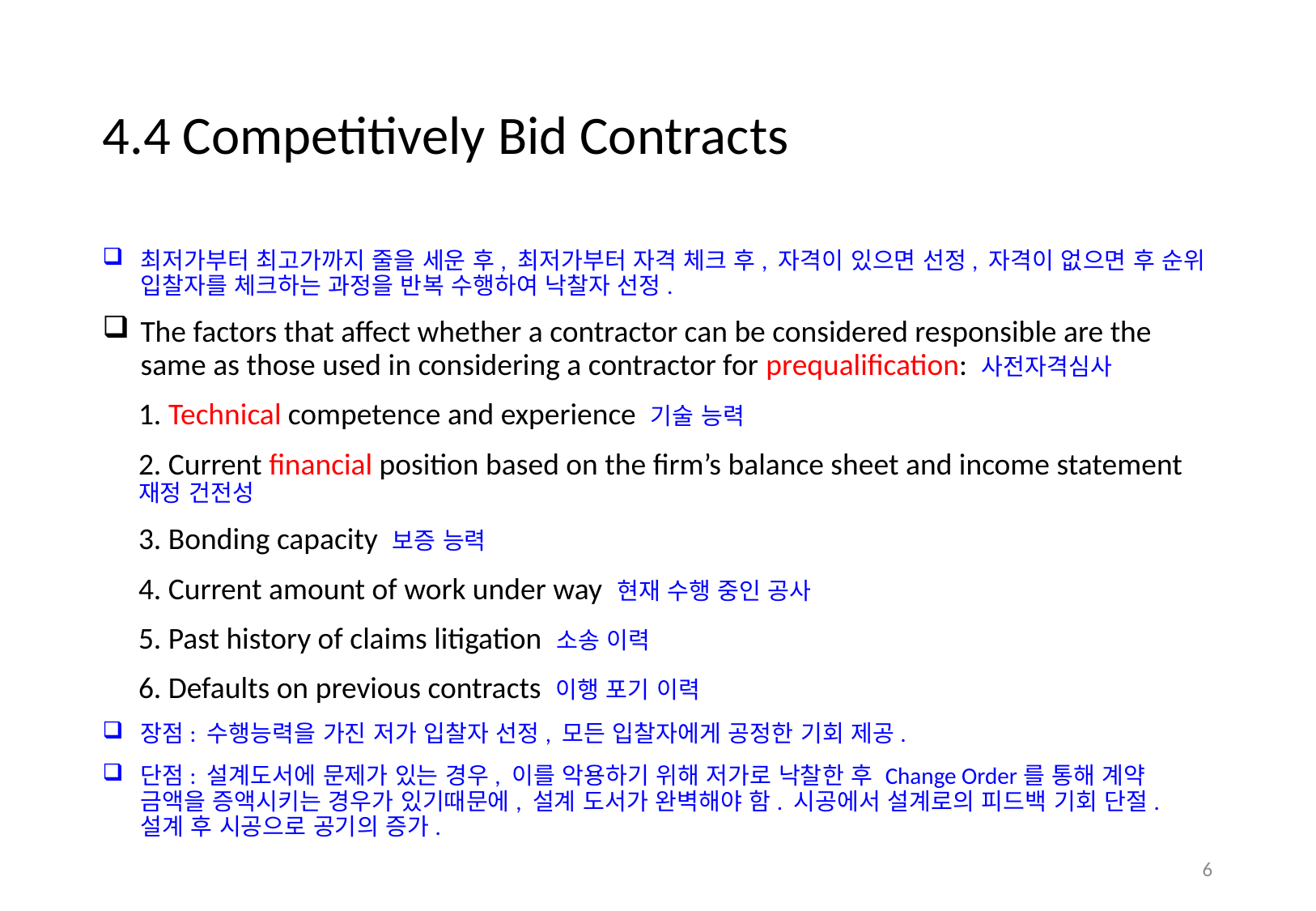

# 4.4 Competitively Bid Contracts
최저가부터 최고가까지 줄을 세운 후, 최저가부터 자격 체크 후, 자격이 있으면 선정, 자격이 없으면 후 순위 입찰자를 체크하는 과정을 반복 수행하여 낙찰자 선정.
The factors that affect whether a contractor can be considered responsible are the same as those used in considering a contractor for prequalification: 사전자격심사
1. Technical competence and experience 기술 능력
2. Current financial position based on the firm’s balance sheet and income statement 재정 건전성
3. Bonding capacity 보증 능력
4. Current amount of work under way 현재 수행 중인 공사
5. Past history of claims litigation 소송 이력
6. Defaults on previous contracts 이행 포기 이력
장점: 수행능력을 가진 저가 입찰자 선정, 모든 입찰자에게 공정한 기회 제공.
단점: 설계도서에 문제가 있는 경우, 이를 악용하기 위해 저가로 낙찰한 후 Change Order를 통해 계약 금액을 증액시키는 경우가 있기때문에, 설계 도서가 완벽해야 함. 시공에서 설계로의 피드백 기회 단절. 설계 후 시공으로 공기의 증가.

6